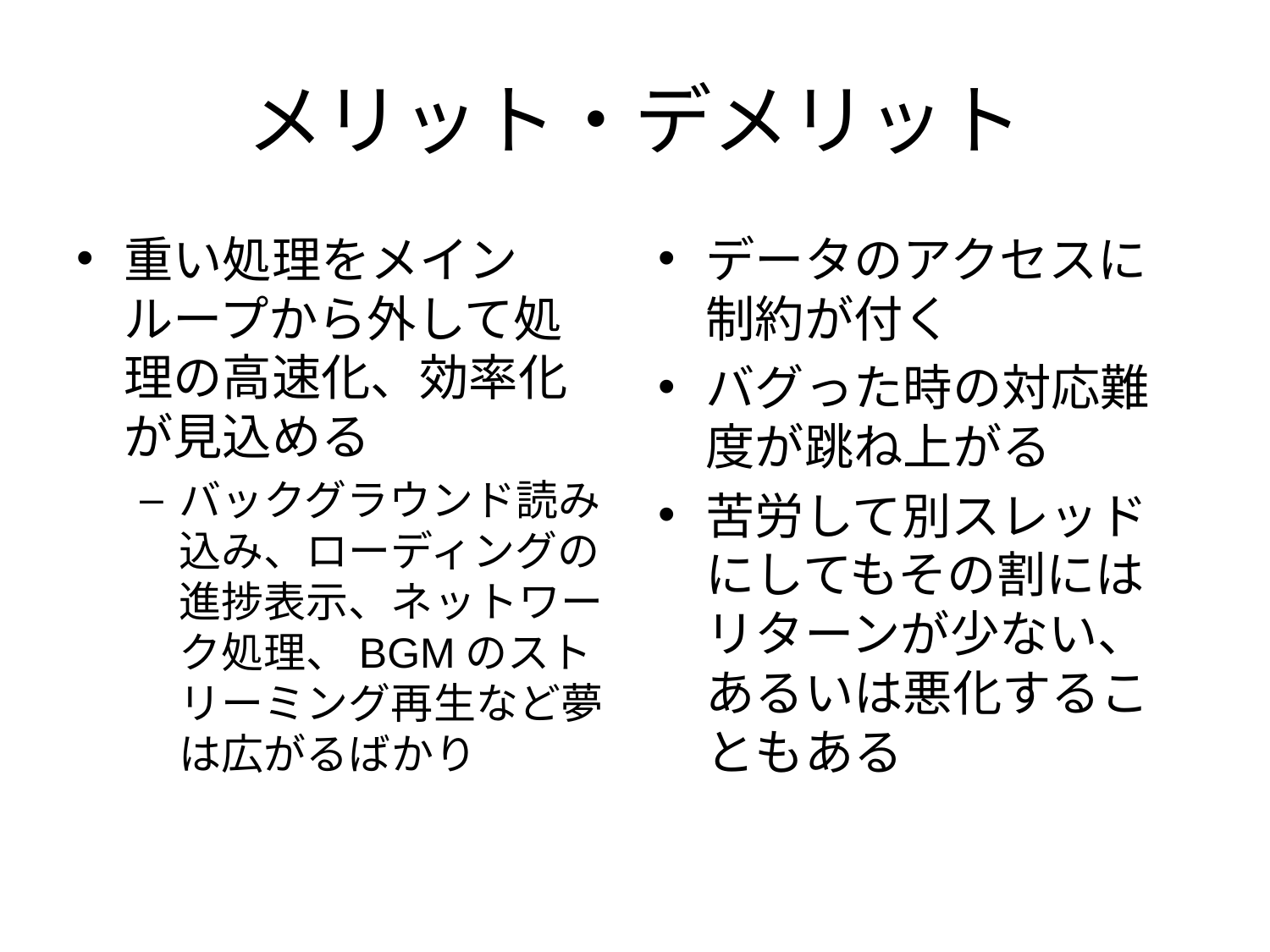

# メリット・デメリット
重い処理をメインループから外して処理の高速化、効率化が見込める
バックグラウンド読み込み、ローディングの進捗表示、ネットワーク処理、BGMのストリーミング再生など夢は広がるばかり
データのアクセスに制約が付く
バグった時の対応難度が跳ね上がる
苦労して別スレッドにしてもその割にはリターンが少ない、あるいは悪化することもある